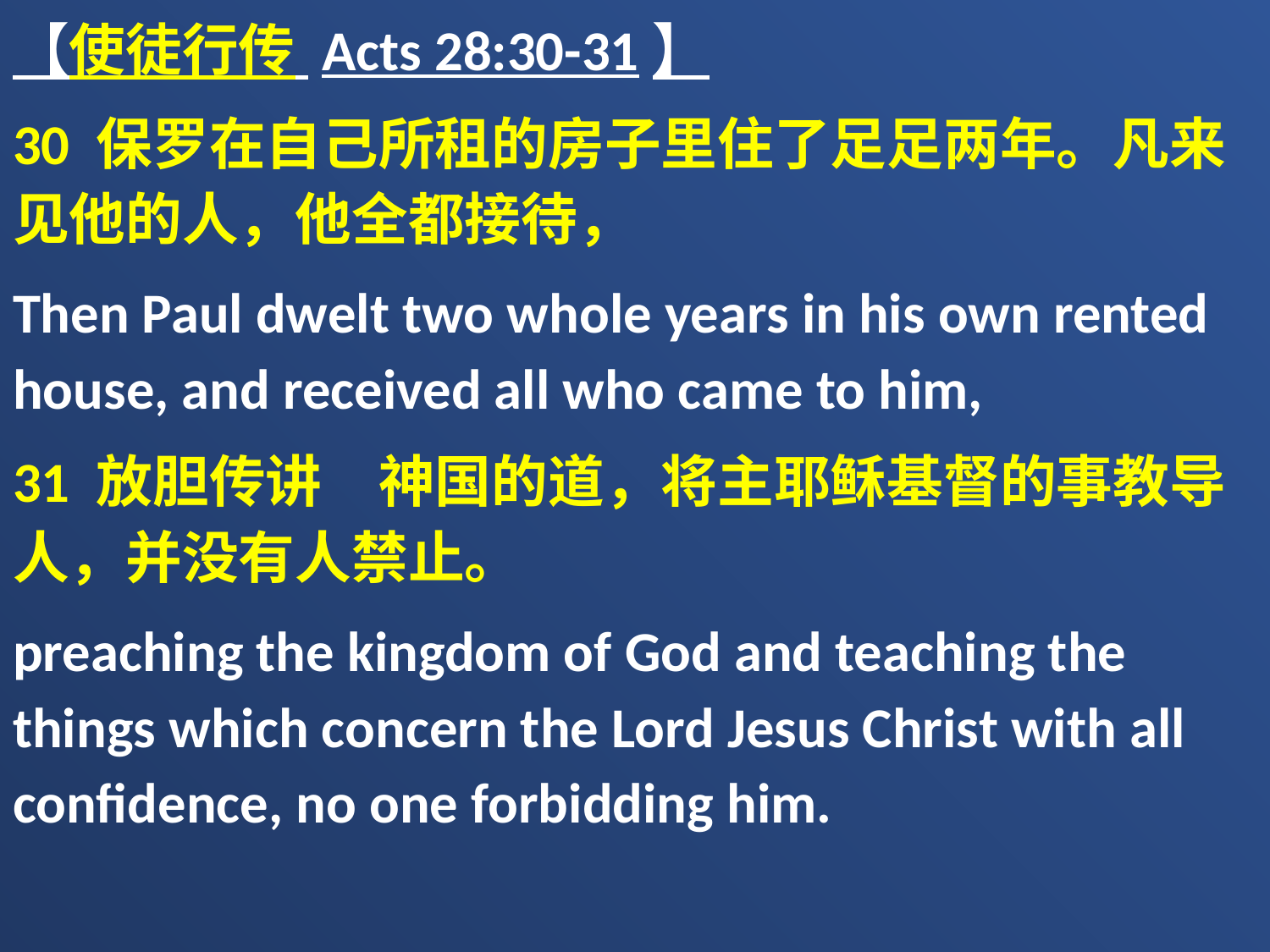

【使徒行传 Acts 28:30-31】
30 保罗在自己所租的房子里住了足足两年。凡来见他的人，他全都接待，
Then Paul dwelt two whole years in his own rented house, and received all who came to him,
31 放胆传讲　神国的道，将主耶稣基督的事教导人，并没有人禁止。
preaching the kingdom of God and teaching the things which concern the Lord Jesus Christ with all confidence, no one forbidding him.